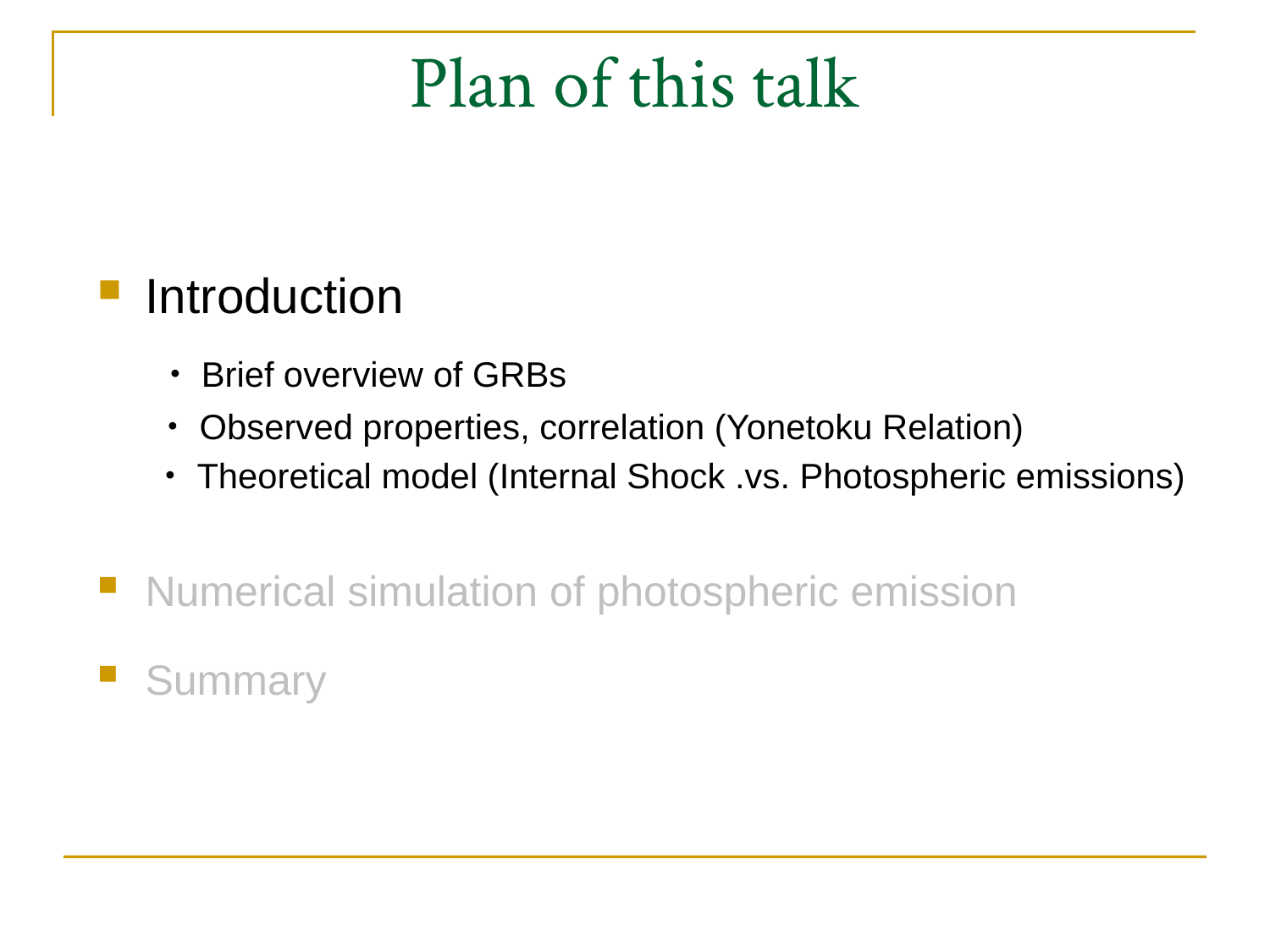

# Plan of this talk

Introduction
    ・Brief overview of GRBs
       ・Observed properties, correlation (Yonetoku Relation)
      ・Theoretical model (Internal Shock .vs. Photospheric emissions)

Numerical simulation of photospheric emission

Summary